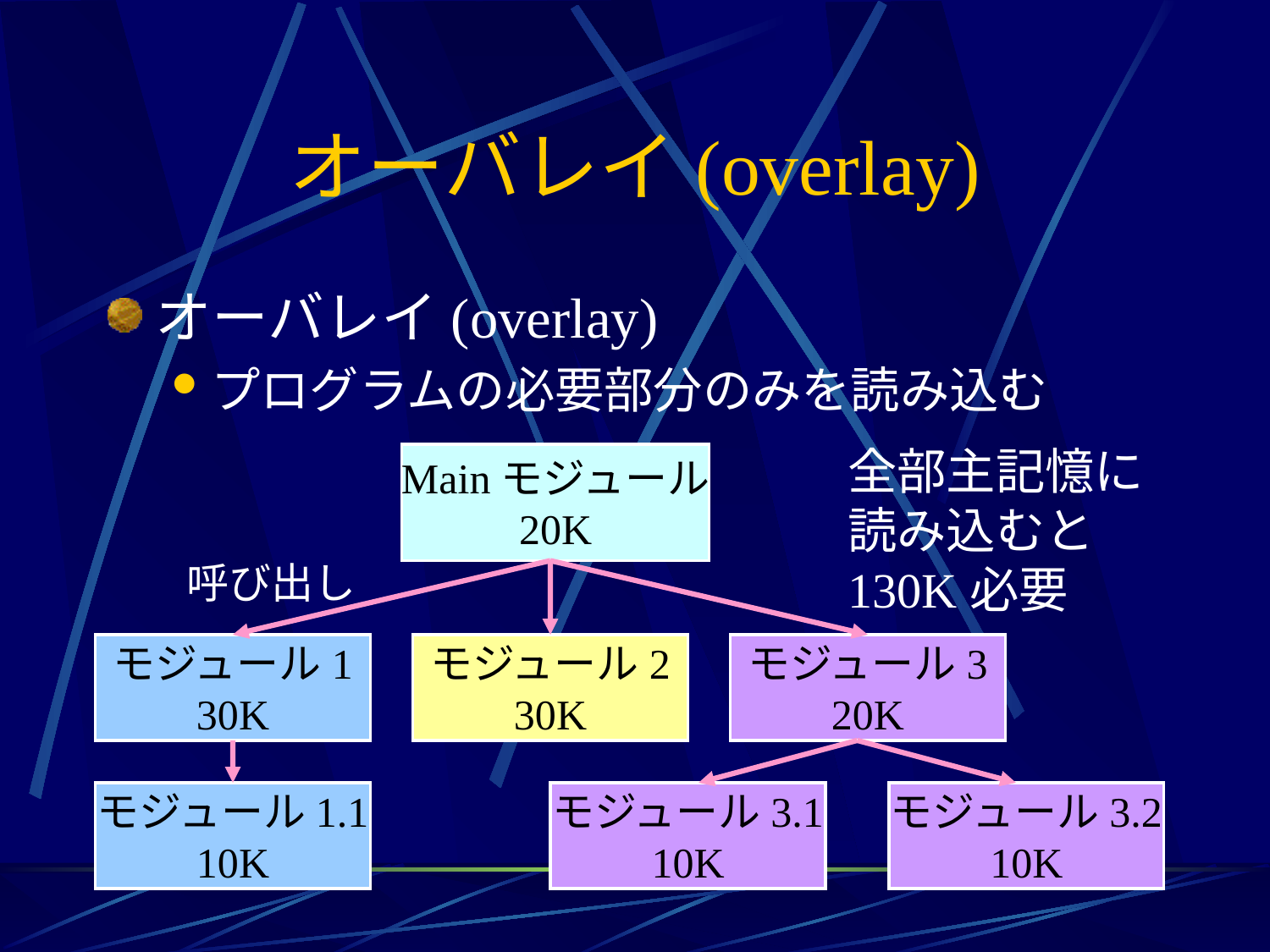

# オーバレイ(overlay)
オーバレイ(overlay)
プログラムの必要部分のみを読み込む
全部主記憶に
読み込むと
130K必要
Mainモジュール
20K
呼び出し

モジュール1
30K

モジュール2
30K

モジュール3
20K

モジュール1.1
10K

モジュール3.1
10K

モジュール3.2
10K